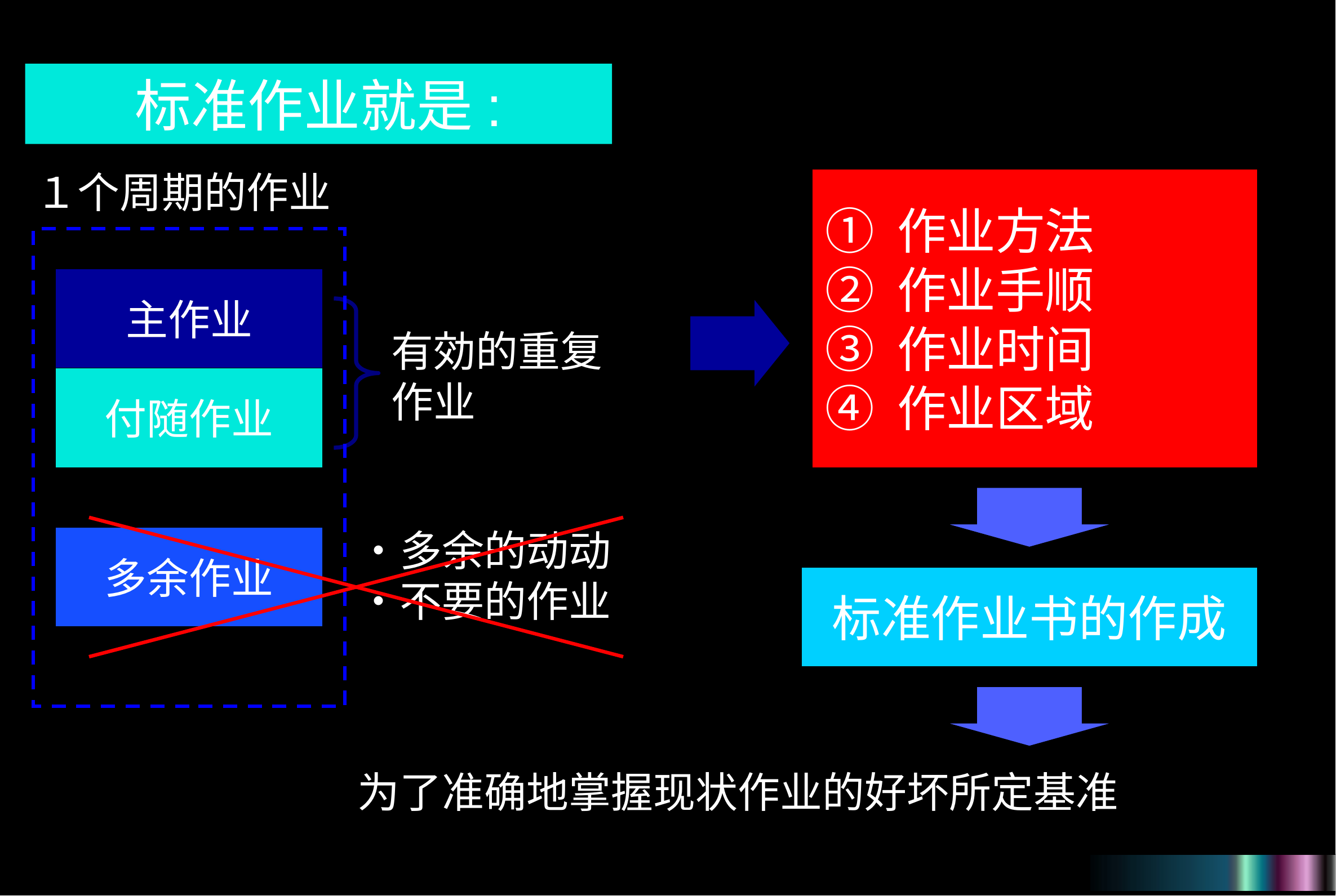

标准作业就是:
１个周期的作业
① 作业方法
② 作业手顺
③ 作业时间
④ 作业区域

主作业

有効的重复
作业
付随作业

・多余的动动
・不要的作业
多余作业
标准作业书的作成

为了准确地掌握现状作业的好坏所定基准